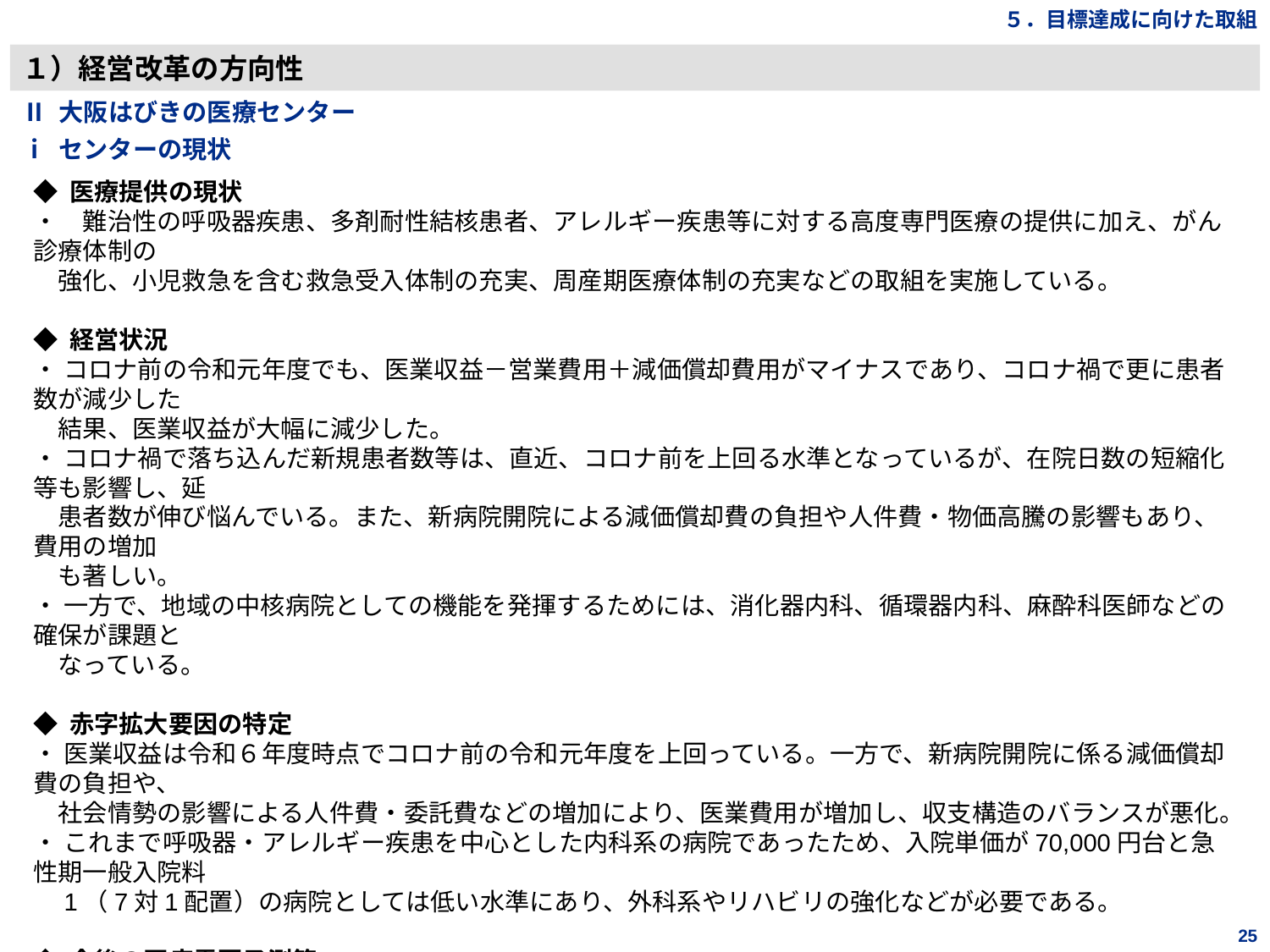

５．目標達成に向けた取組
１）経営改革の方向性
Ⅱ 大阪はびきの医療センター
ⅰ センターの現状
◆ 医療提供の現状
・　難治性の呼吸器疾患、多剤耐性結核患者、アレルギー疾患等に対する高度専門医療の提供に加え、がん診療体制の
　強化、小児救急を含む救急受入体制の充実、周産期医療体制の充実などの取組を実施している。

◆ 経営状況
・ コロナ前の令和元年度でも、医業収益－営業費用＋減価償却費用がマイナスであり、コロナ禍で更に患者数が減少した
　結果、医業収益が大幅に減少した。
・ コロナ禍で落ち込んだ新規患者数等は、直近、コロナ前を上回る水準となっているが、在院日数の短縮化等も影響し、延
　患者数が伸び悩んでいる。また、新病院開院による減価償却費の負担や人件費・物価高騰の影響もあり、費用の増加
　も著しい。
・ 一方で、地域の中核病院としての機能を発揮するためには、消化器内科、循環器内科、麻酔科医師などの確保が課題と
　なっている。

◆ 赤字拡大要因の特定
・ 医業収益は令和６年度時点でコロナ前の令和元年度を上回っている。一方で、新病院開院に係る減価償却費の負担や、　
　社会情勢の影響による人件費・委託費などの増加により、医業費用が増加し、収支構造のバランスが悪化。
・ これまで呼吸器・アレルギー疾患を中心とした内科系の病院であったため、入院単価が70,000円台と急性期一般入院料
　1（7対1配置）の病院としては低い水準にあり、外科系やリハビリの強化などが必要である。

◆ 今後の医療需要予測等
・ 当院が所在する南河内医療圏は、府内でも最も人口減少の影響が大きく、特に産科・小児科の医療需要の減少が顕著
　に見込まれる。
・ また、年齢構成の変化に伴い、複合的な疾患を有する患者など地域の医療機関での対応が困難な患者が増加することが
　見込まれる。
・ さらに、近畿大学病院移転後の、地域における医療提供体制の変化を踏まえた対応が必要となっている。
25